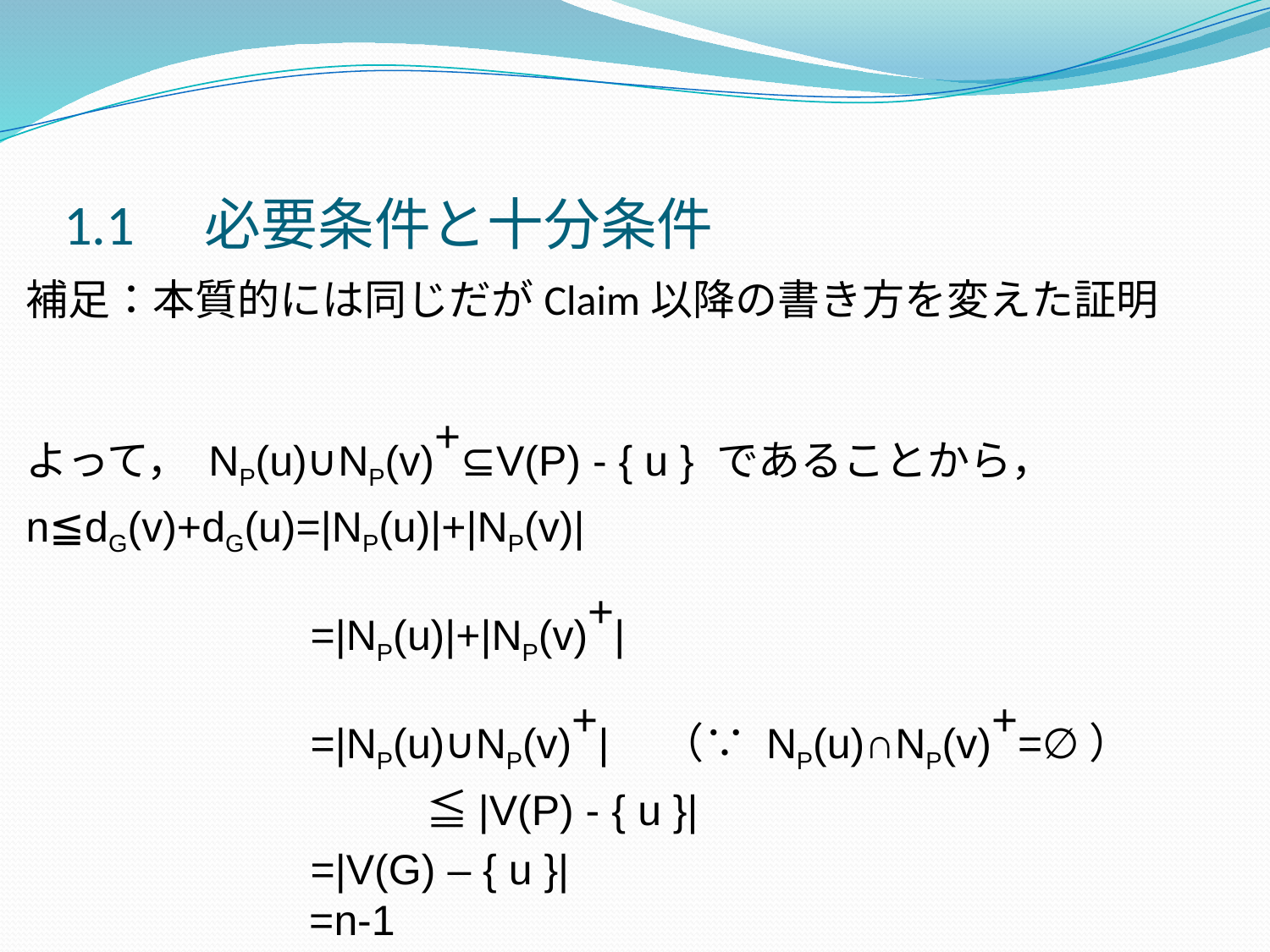

1.1　必要条件と十分条件
補足：本質的には同じだがClaim以降の書き方を変えた証明

よって， NP(u)∪NP(v)+⊆V(P) - { u } であることから，
n≦dG(v)+dG(u)=|NP(u)|+|NP(v)|
                        =|NP(u)|+|NP(v)+|
                        =|NP(u)∪NP(v)+|　（∵ NP(u)∩NP(v)+=∅）
　　　　　　　　　  ≦|V(P) - { u }|
                        =|V(G) – { u }|
                        =n-1
となり矛盾．□